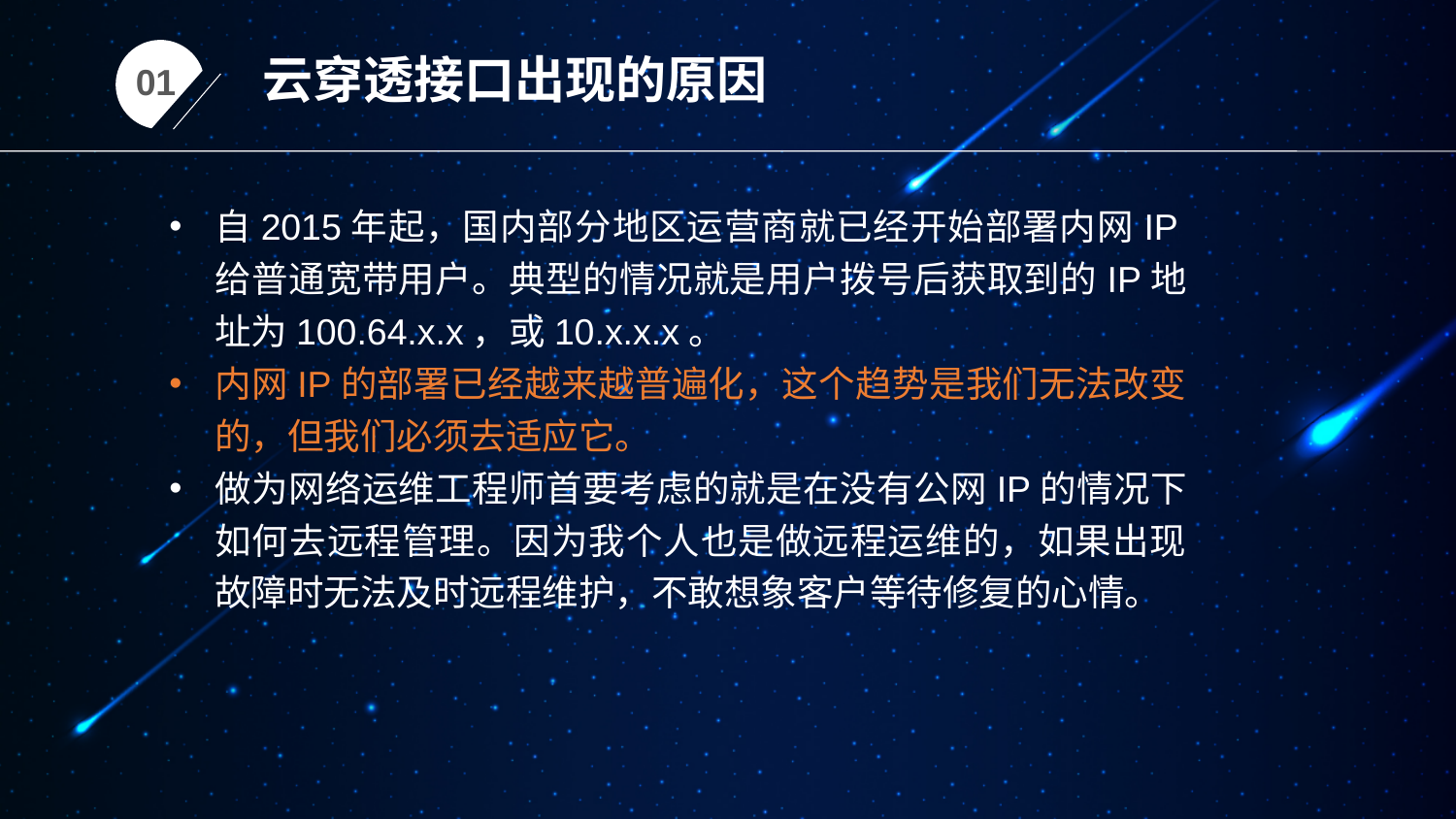

01

云穿透接口出现的原因

自2015年起，国内部分地区运营商就已经开始部署内网IP给普通宽带用户。典型的情况就是用户拨号后获取到的IP地址为100.64.x.x，或10.x.x.x。
内网IP的部署已经越来越普遍化，这个趋势是我们无法改变的，但我们必须去适应它。
做为网络运维工程师首要考虑的就是在没有公网IP的情况下如何去远程管理。因为我个人也是做远程运维的，如果出现故障时无法及时远程维护，不敢想象客户等待修复的心情。